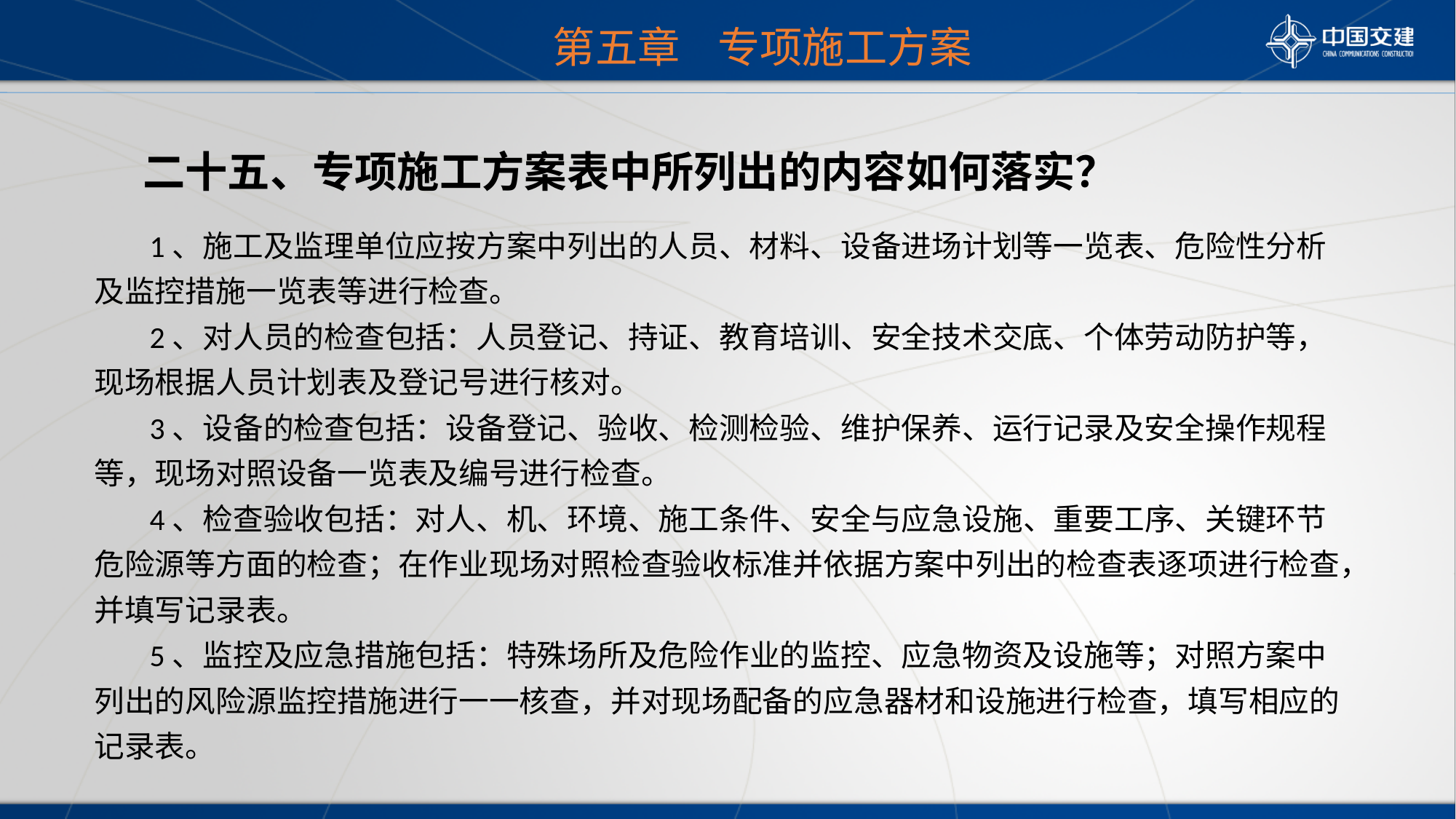

第五章    专项施工方案
    二十五、专项施工方案表中所列出的内容如何落实？
        1、施工及监理单位应按方案中列出的人员、材料、设备进场计划等一览表、危险性分析及监控措施一览表等进行检查。
        2、对人员的检查包括：人员登记、持证、教育培训、安全技术交底、个体劳动防护等，现场根据人员计划表及登记号进行核对。
        3、设备的检查包括：设备登记、验收、检测检验、维护保养、运行记录及安全操作规程等，现场对照设备一览表及编号进行检查。
        4、检查验收包括：对人、机、环境、施工条件、安全与应急设施、重要工序、关键环节危险源等方面的检查；在作业现场对照检查验收标准并依据方案中列出的检查表逐项进行检查，并填写记录表。
        5、监控及应急措施包括：特殊场所及危险作业的监控、应急物资及设施等；对照方案中列出的风险源监控措施进行一一核查，并对现场配备的应急器材和设施进行检查，填写相应的记录表。